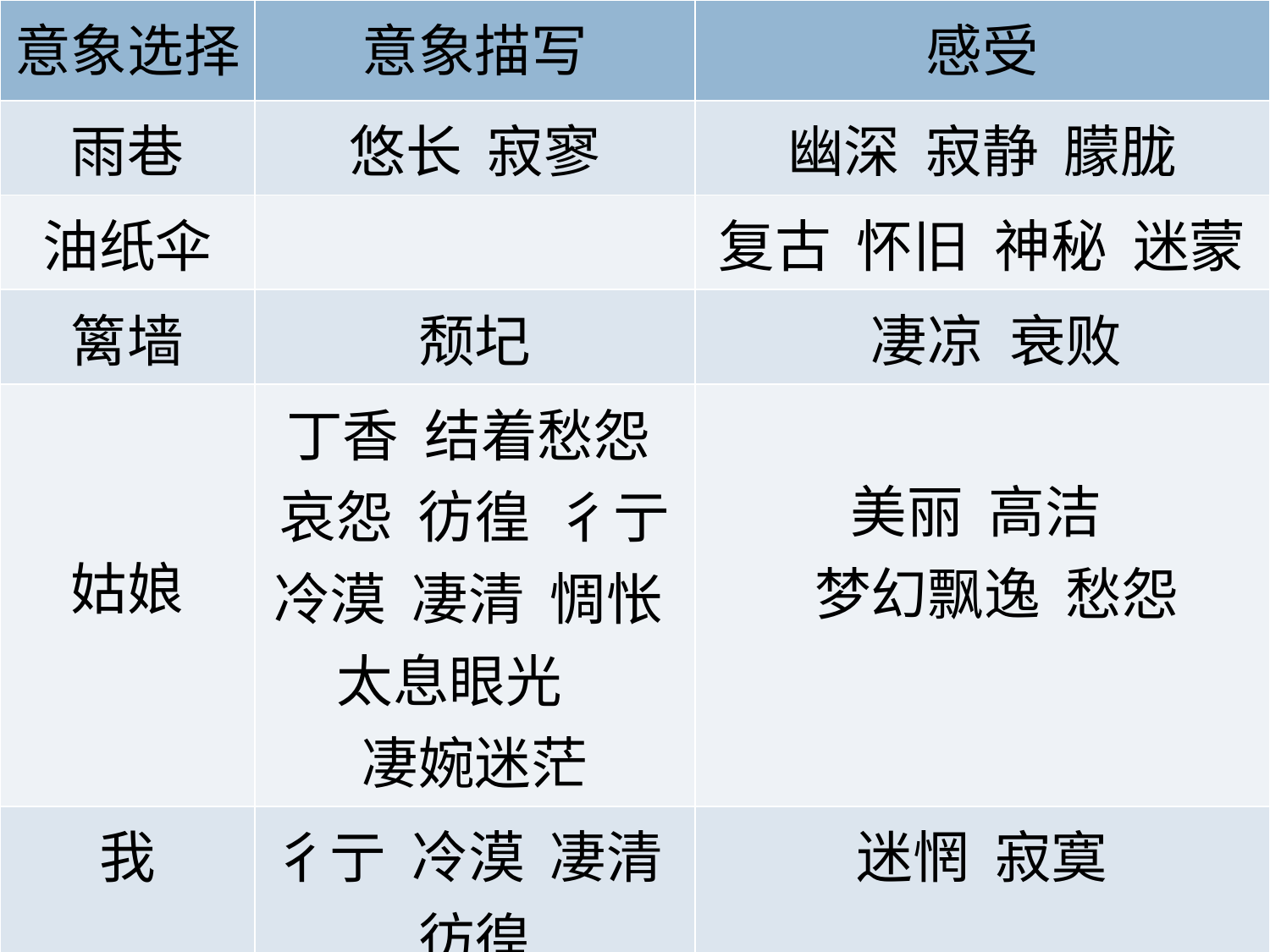

| 意象选择 | 意象描写 | 感受 |
| --- | --- | --- |
| 雨巷 | 悠长 寂寥 | 幽深 寂静 朦胧 |
| 油纸伞 |  | 复古 怀旧 神秘 迷蒙 |
| 篱墙 | 颓圮 | 凄凉 衰败 |
| 姑娘 | 丁香 结着愁怨 哀怨 彷徨 彳亍 冷漠 凄清 惆怅 太息眼光 凄婉迷茫 | 美丽 高洁 梦幻飘逸 愁怨 |
| 我 | 彳亍 冷漠 凄清 彷徨 | 迷惘 寂寞 |